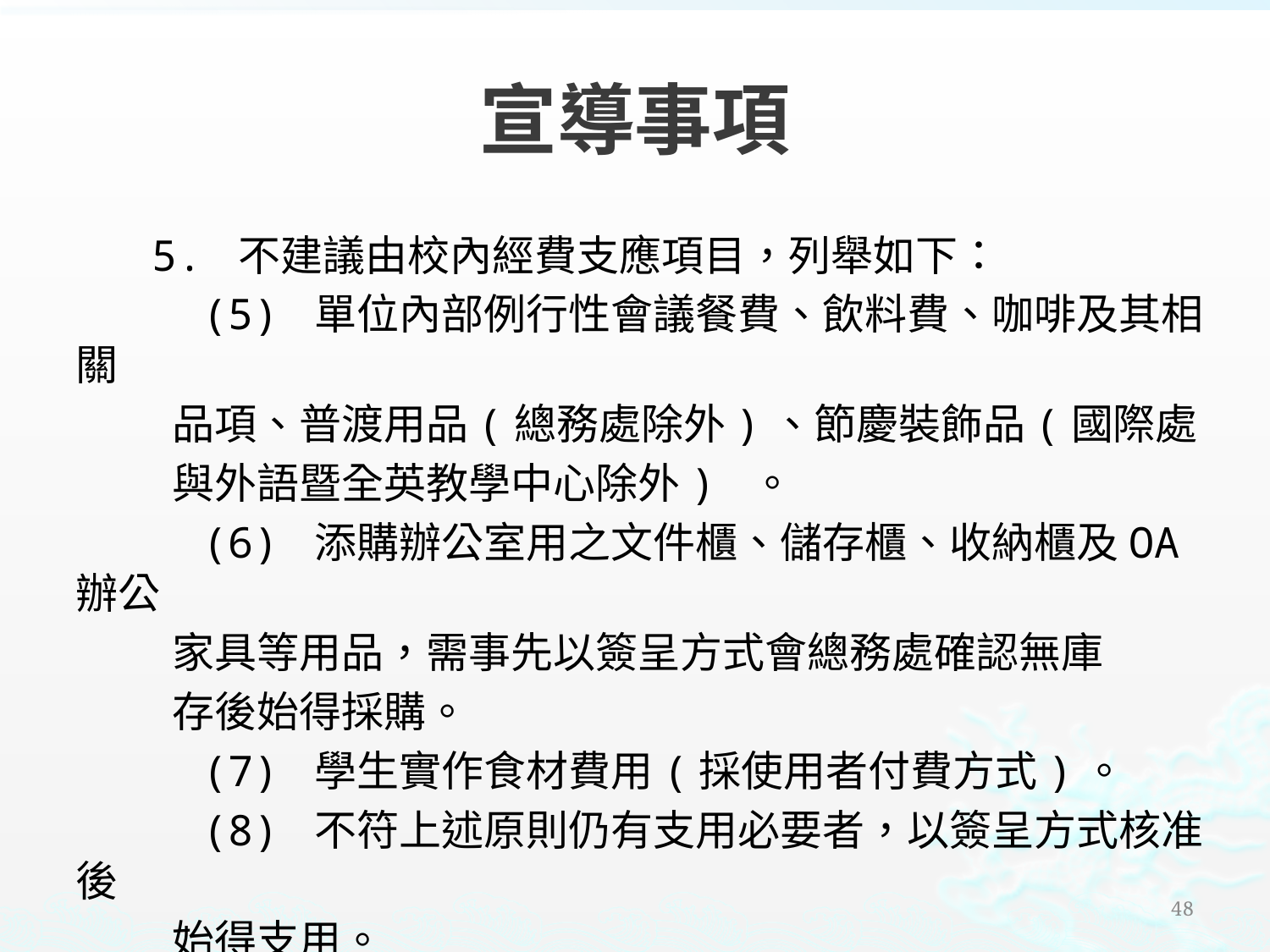

# 宣導事項
   5. 不建議由校內經費支應項目，列舉如下：
     (5) 單位內部例行性會議餐費、飲料費、咖啡及其相關
         品項、普渡用品(總務處除外)、節慶裝飾品(國際處
         與外語暨全英教學中心除外) 。
     (6) 添購辦公室用之文件櫃、儲存櫃、收納櫃及OA辦公
         家具等用品，需事先以簽呈方式會總務處確認無庫
         存後始得採購。
     (7) 學生實作食材費用(採使用者付費方式)。
     (8) 不符上述原則仍有支用必要者，以簽呈方式核准後
         始得支用。
48